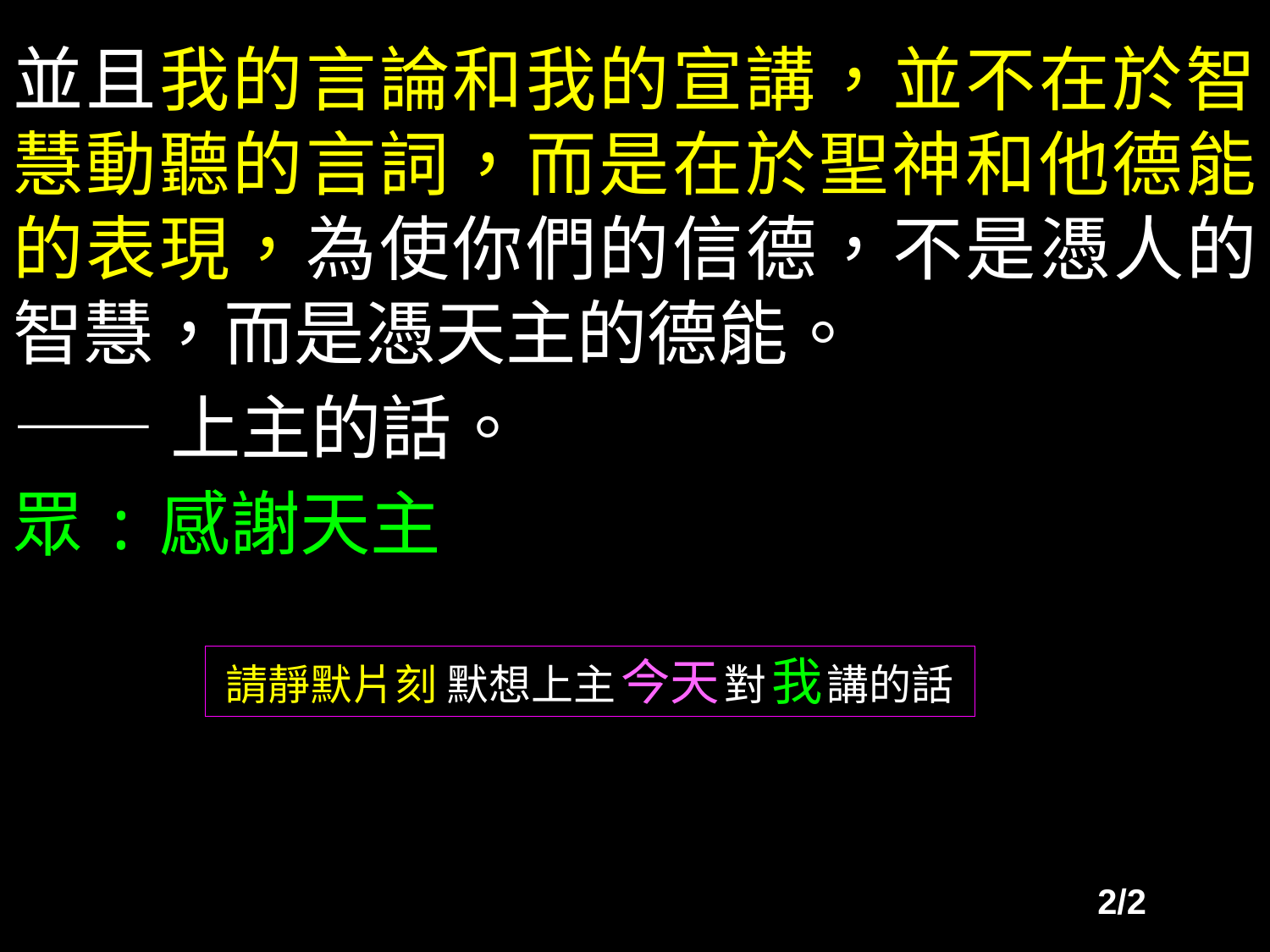

並且我的言論和我的宣講，並不在於智慧動聽的言詞，而是在於聖神和他德能的表現，為使你們的信德，不是憑人的智慧，而是憑天主的德能。
——上主的話。
眾:感謝天主

請靜默片刻 默想上主 今天 對 我 講的話
2/2